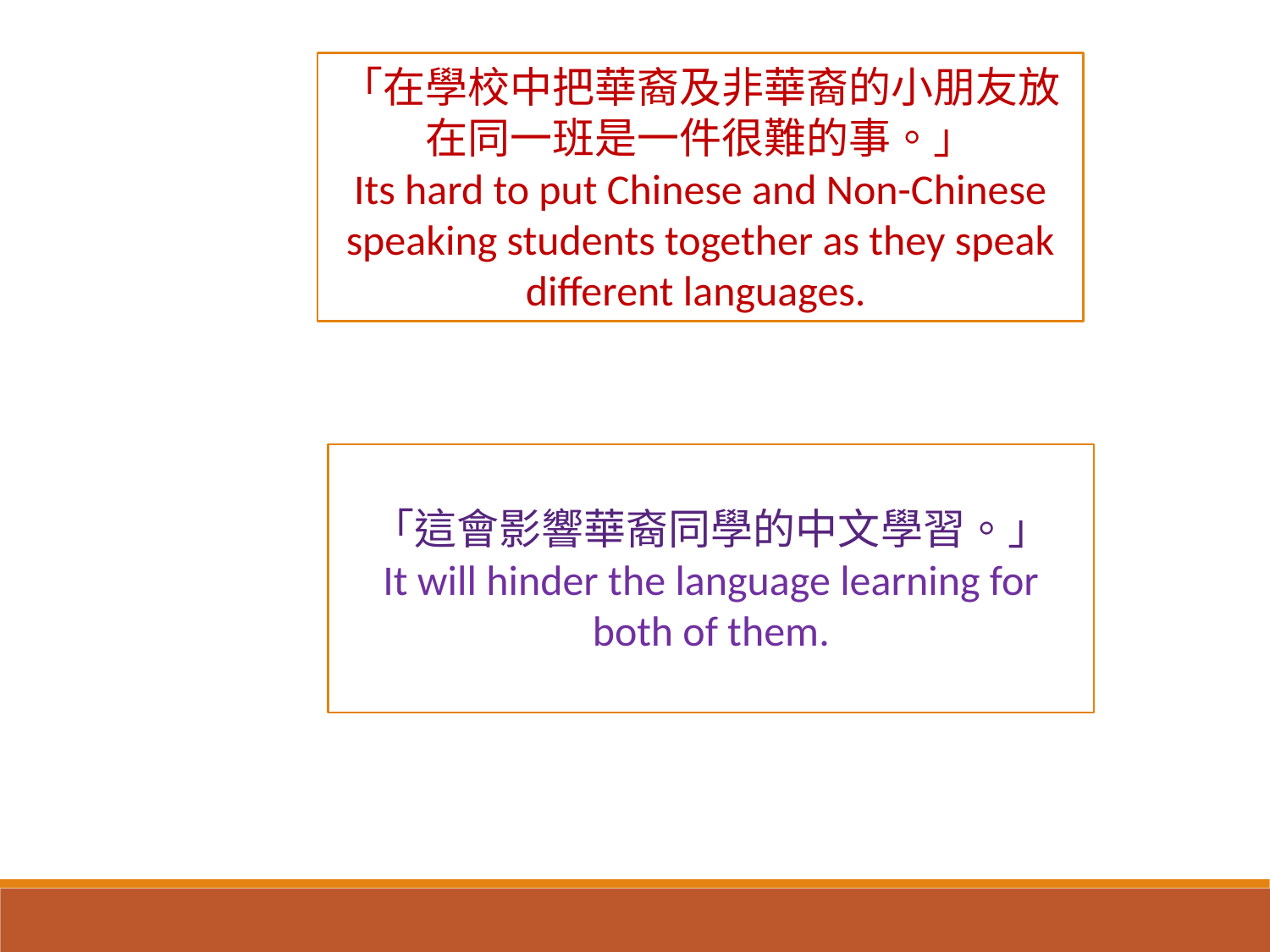

「在學校中把華裔及非華裔的小朋友放在同一班是一件很難的事。」
Its hard to put Chinese and Non-Chinese speaking students together as they speak different languages.
「這會影響華裔同學的中文學習。」
It will hinder the language learning for both of them.